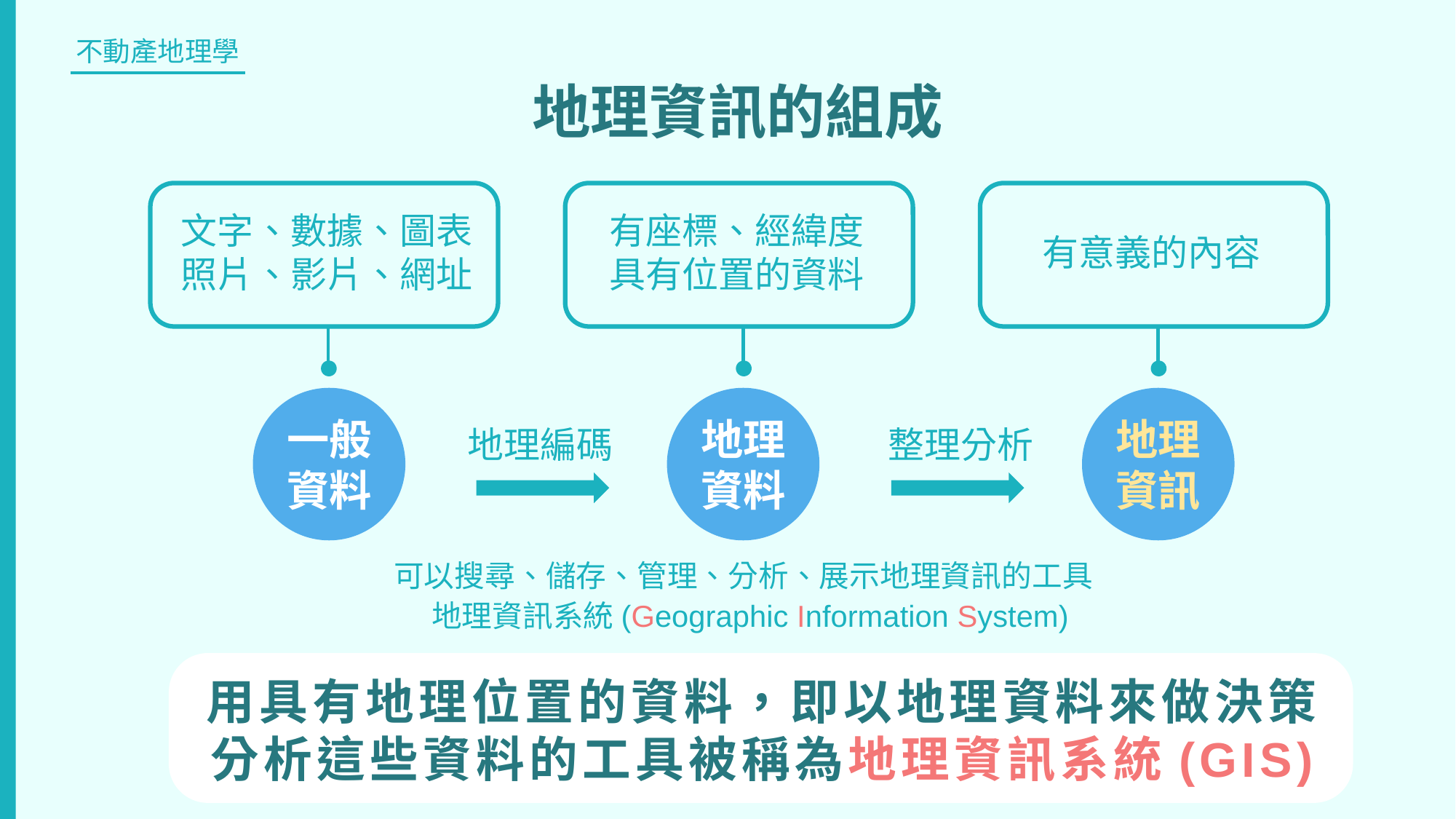

地理資訊的組成

文字、數據、圖表
照片、影片、網址

有座標、經緯度
具有位置的資料

有意義的內容

地理
資訊
地理
資料
一般
資料
地理編碼
整理分析

可以搜尋、儲存、管理、分析、展示地理資訊的工具
 地理資訊系統(Geographic Information System)

用具有地理位置的資料，即以地理資料來做決策
分析這些資料的工具被稱為地理資訊系統(GIS)